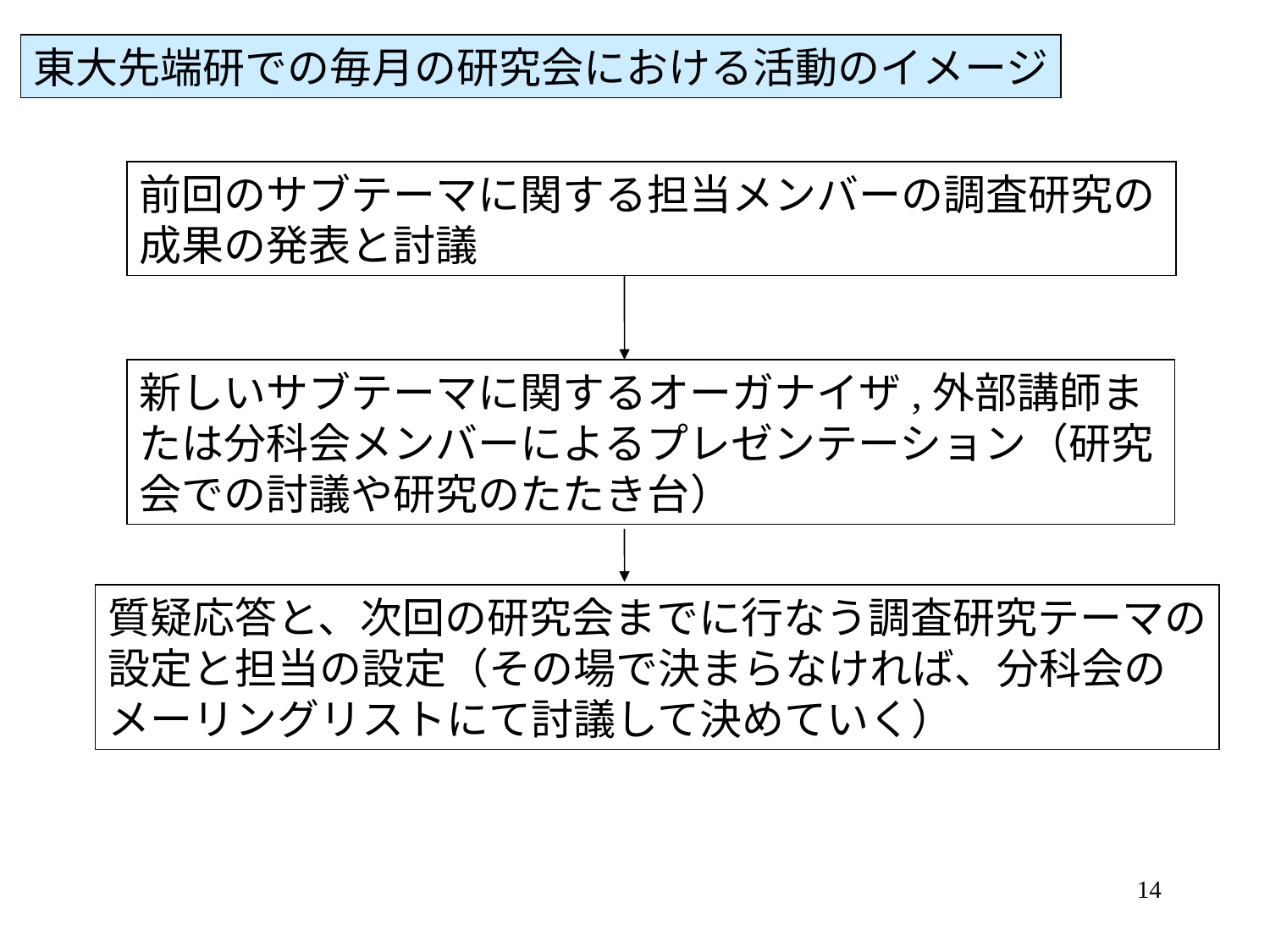

東大先端研での毎月の研究会における活動のイメージ

前回のサブテーマに関する担当メンバーの調査研究の成果の発表と討議

新しいサブテーマに関するオーガナイザ,外部講師または分科会メンバーによるプレゼンテーション（研究会での討議や研究のたたき台）

質疑応答と、次回の研究会までに行なう調査研究テーマの
設定と担当の設定（その場で決まらなければ、分科会の
メーリングリストにて討議して決めていく）
14